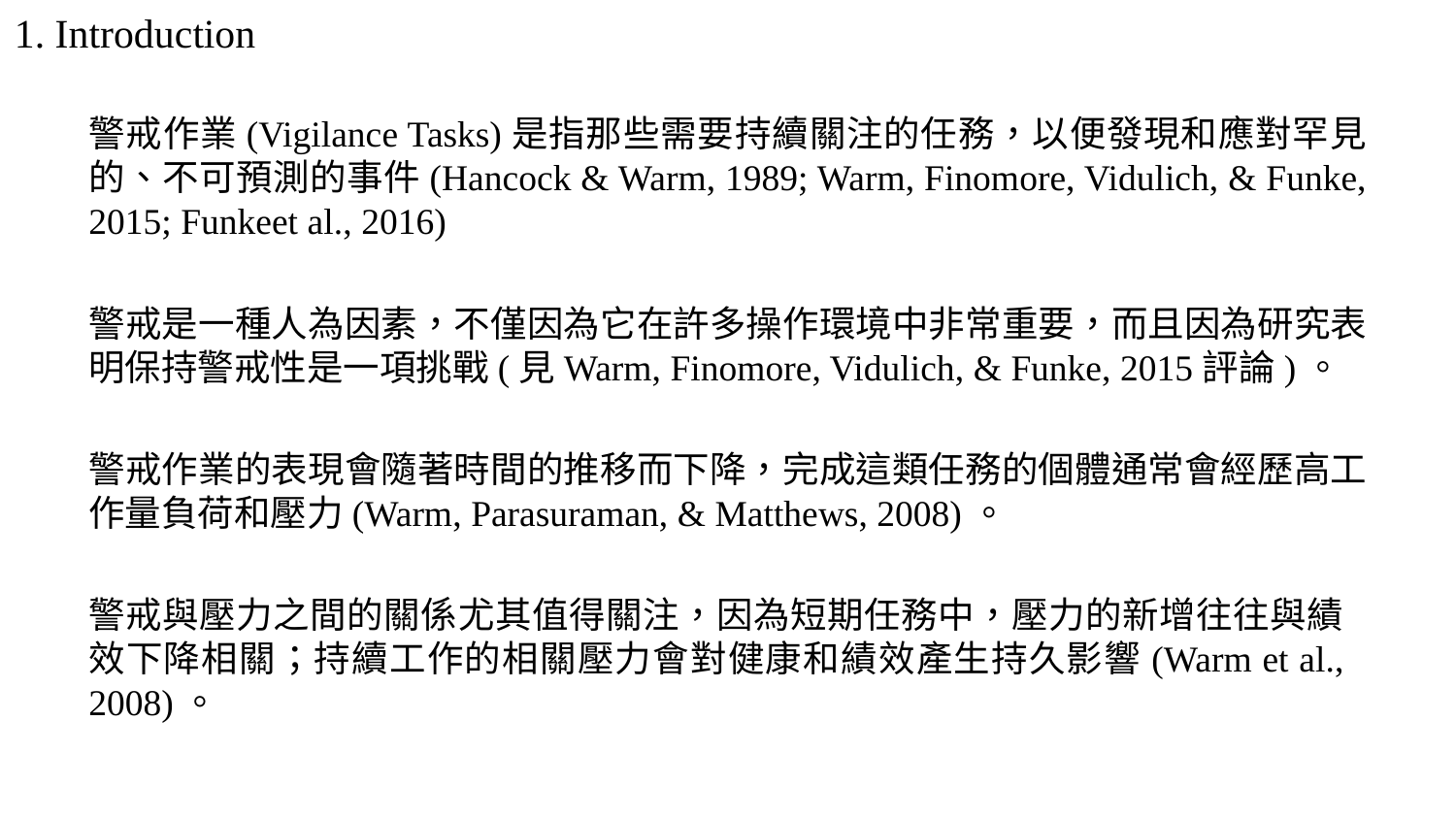

1. Introduction
警戒作業(Vigilance Tasks)是指那些需要持續關注的任務，以便發現和應對罕見的、不可預測的事件(Hancock & Warm, 1989; Warm, Finomore, Vidulich, & Funke, 2015; Funkeet al., 2016)
警戒是一種人為因素，不僅因為它在許多操作環境中非常重要，而且因為研究表明保持警戒性是一項挑戰(見Warm, Finomore, Vidulich, & Funke, 2015評論)。
警戒作業的表現會隨著時間的推移而下降，完成這類任務的個體通常會經歷高工作量負荷和壓力(Warm, Parasuraman, & Matthews, 2008)。
警戒與壓力之間的關係尤其值得關注，因為短期任務中，壓力的新增往往與績效下降相關；持續工作的相關壓力會對健康和績效產生持久影響(Warm et al., 2008)。